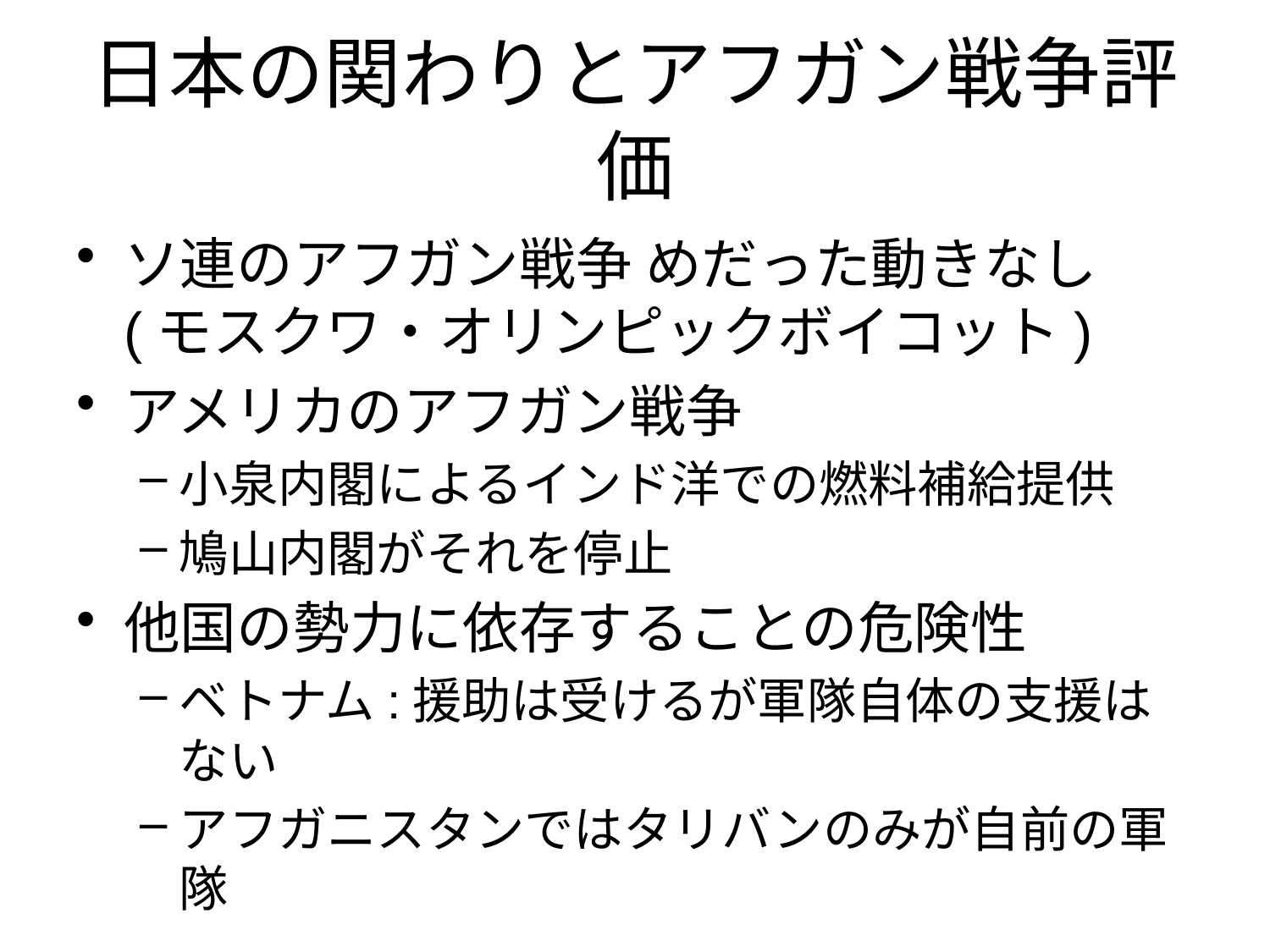

# 日本の関わりとアフガン戦争評価
ソ連のアフガン戦争 めだった動きなし(モスクワ・オリンピックボイコット)
アメリカのアフガン戦争
小泉内閣によるインド洋での燃料補給提供
鳩山内閣がそれを停止
他国の勢力に依存することの危険性
ベトナム:援助は受けるが軍隊自体の支援はない
アフガニスタンではタリバンのみが自前の軍隊